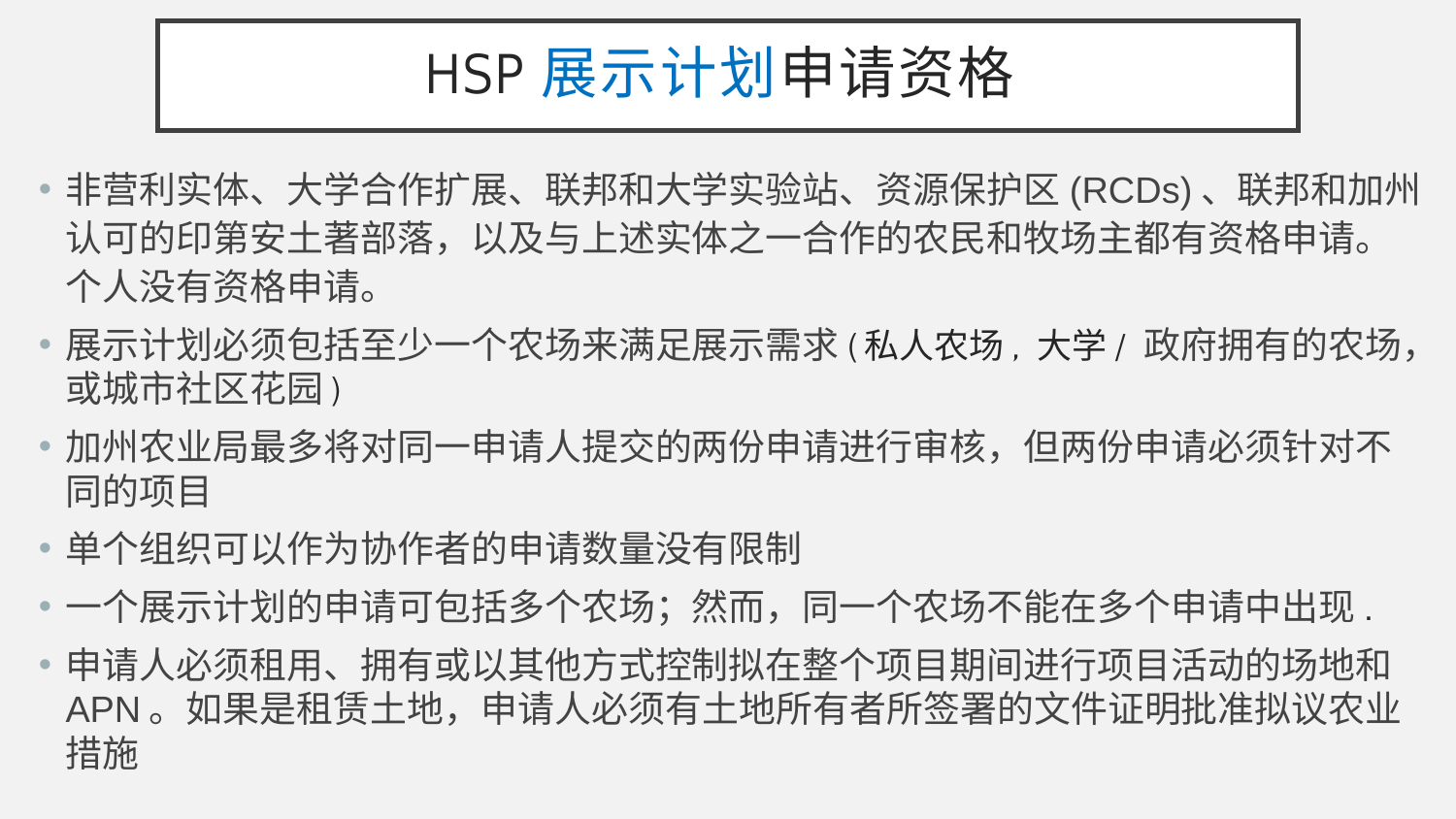

HSP展示计划申请资格
非营利实体、大学合作扩展、联邦和大学实验站、资源保护区(RCDs)、联邦和加州认可的印第安土著部落，以及与上述实体之一合作的农民和牧场主都有资格申请。个人没有资格申请。
展示计划必须包括至少一个农场来满足展示需求(私人农场, 大学/ 政府拥有的农场，或城市社区花园)
加州农业局最多将对同一申请人提交的两份申请进行审核，但两份申请必须针对不同的项目
单个组织可以作为协作者的申请数量没有限制
一个展示计划的申请可包括多个农场；然而，同一个农场不能在多个申请中出现.
申请人必须租用、拥有或以其他方式控制拟在整个项目期间进行项目活动的场地和APN。如果是租赁土地，申请人必须有土地所有者所签署的文件证明批准拟议农业措施